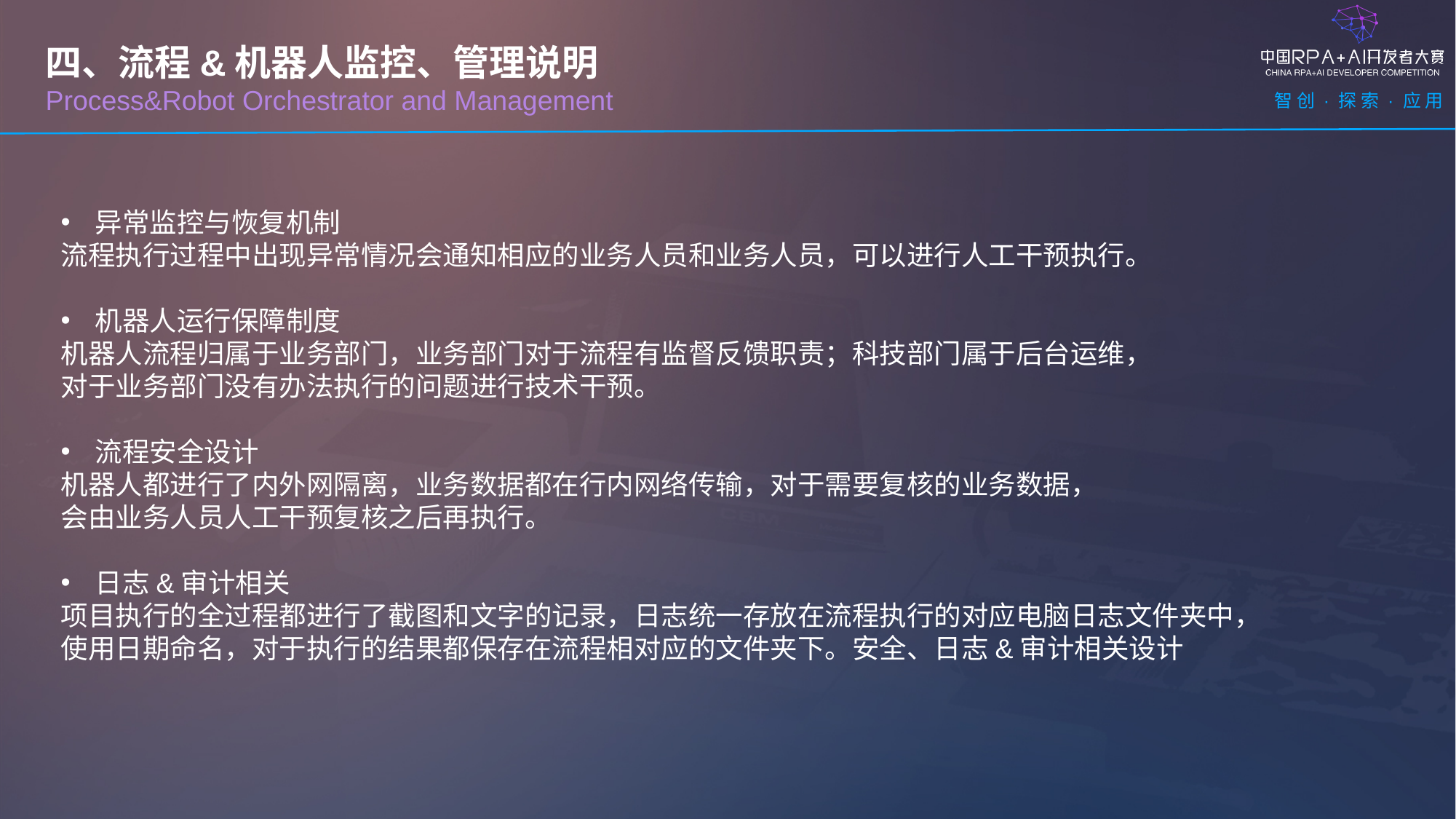

四、流程&机器人监控、管理说明
Process&Robot Orchestrator and Management
异常监控与恢复机制
流程执行过程中出现异常情况会通知相应的业务人员和业务人员，可以进行人工干预执行。

机器人运行保障制度
机器人流程归属于业务部门，业务部门对于流程有监督反馈职责；科技部门属于后台运维，
对于业务部门没有办法执行的问题进行技术干预。

流程安全设计
机器人都进行了内外网隔离，业务数据都在行内网络传输，对于需要复核的业务数据，
会由业务人员人工干预复核之后再执行。

日志&审计相关
项目执行的全过程都进行了截图和文字的记录，日志统一存放在流程执行的对应电脑日志文件夹中，
使用日期命名，对于执行的结果都保存在流程相对应的文件夹下。安全、日志&审计相关设计